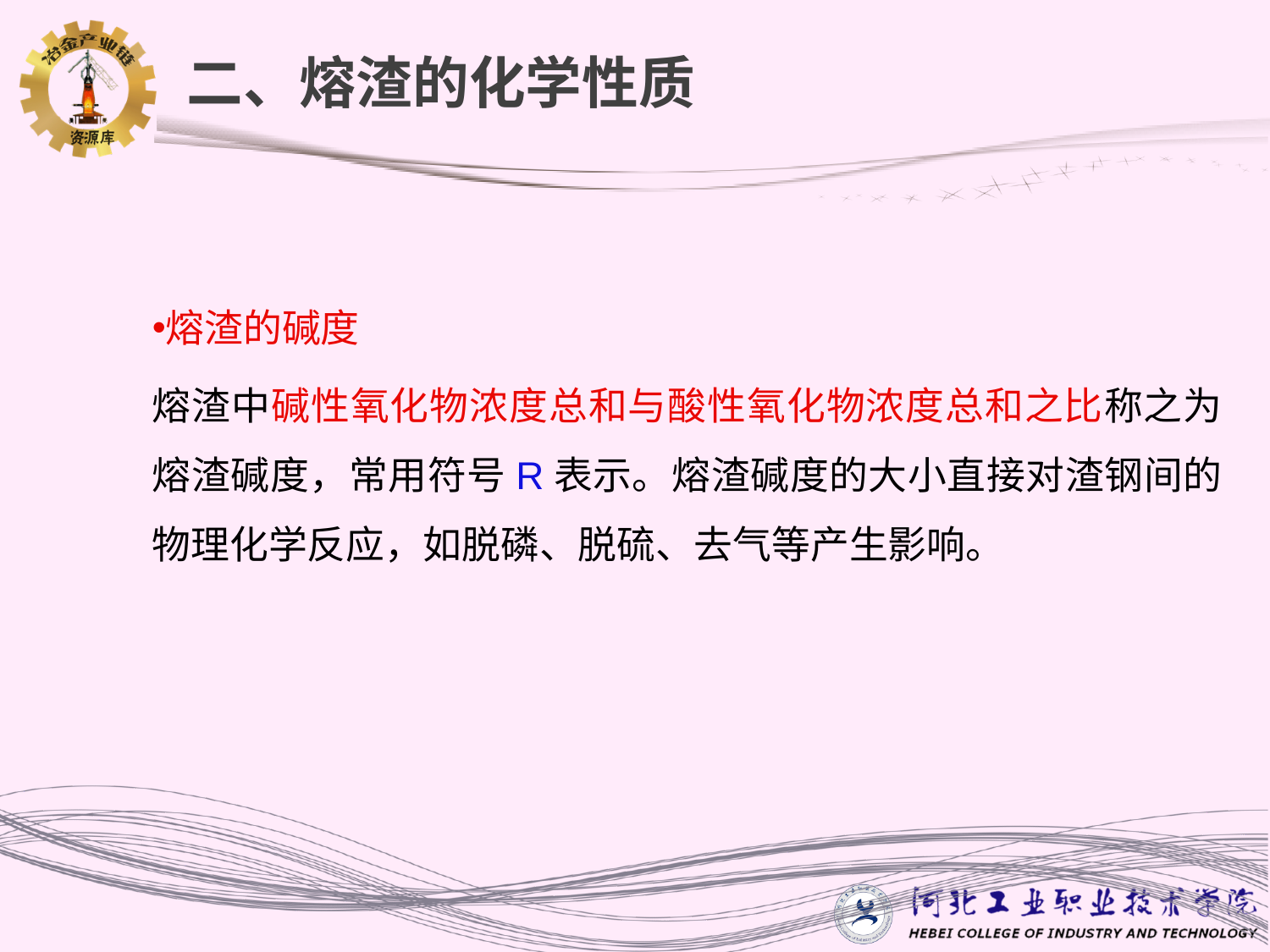

二、熔渣的化学性质
熔渣的碱度
熔渣中碱性氧化物浓度总和与酸性氧化物浓度总和之比称之为熔渣碱度，常用符号R表示。熔渣碱度的大小直接对渣钢间的物理化学反应，如脱磷、脱硫、去气等产生影响。